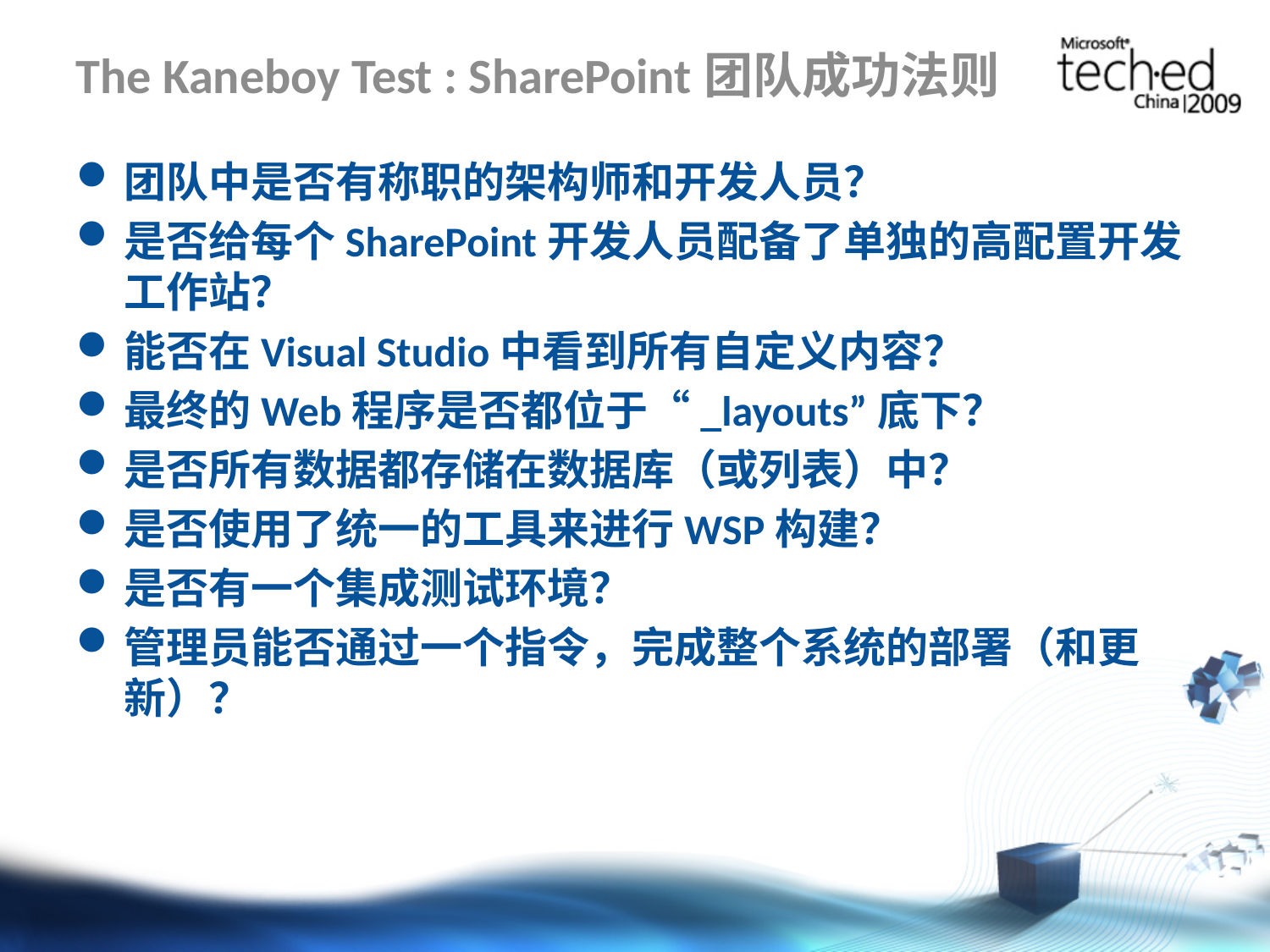

# The Kaneboy Test : SharePoint团队成功法则
团队中是否有称职的架构师和开发人员？
是否给每个SharePoint开发人员配备了单独的高配置开发工作站？
能否在Visual Studio中看到所有自定义内容？
最终的Web程序是否都位于“_layouts”底下？
是否所有数据都存储在数据库（或列表）中？
是否使用了统一的工具来进行WSP构建？
是否有一个集成测试环境？
管理员能否通过一个指令，完成整个系统的部署（和更新）？